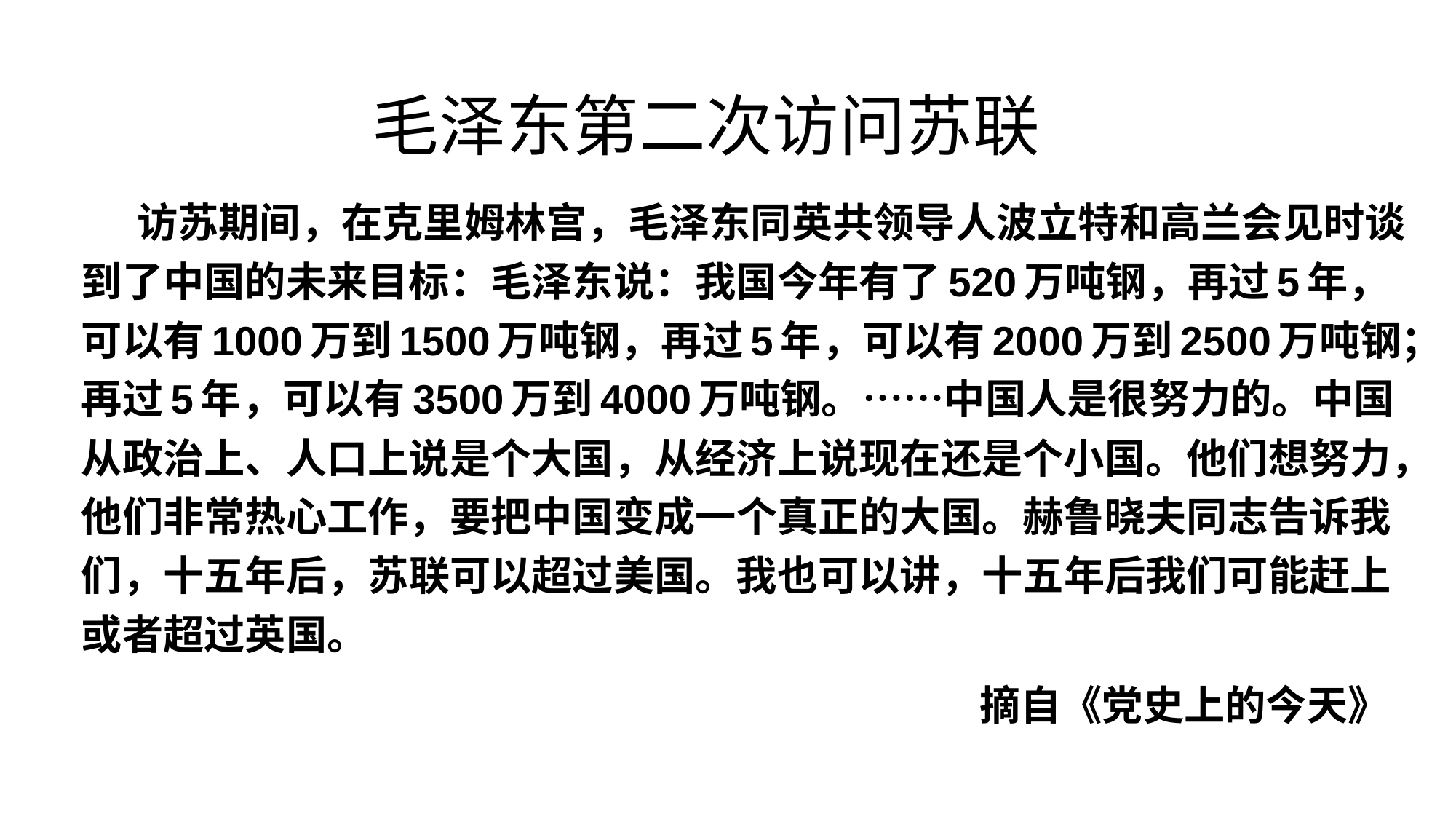

# 毛泽东第二次访问苏联
       访苏期间，在克里姆林宫，毛泽东同英共领导人波立特和高兰会见时谈到了中国的未来目标：毛泽东说：我国今年有了520万吨钢，再过5年，可以有1000万到1500万吨钢，再过5年，可以有2000万到2500万吨钢；再过5年，可以有3500万到4000万吨钢。……中国人是很努力的。中国从政治上、人口上说是个大国，从经济上说现在还是个小国。他们想努力，他们非常热心工作，要把中国变成一个真正的大国。赫鲁晓夫同志告诉我们，十五年后，苏联可以超过美国。我也可以讲，十五年后我们可能赶上或者超过英国。
                                                                                                摘自《党史上的今天》